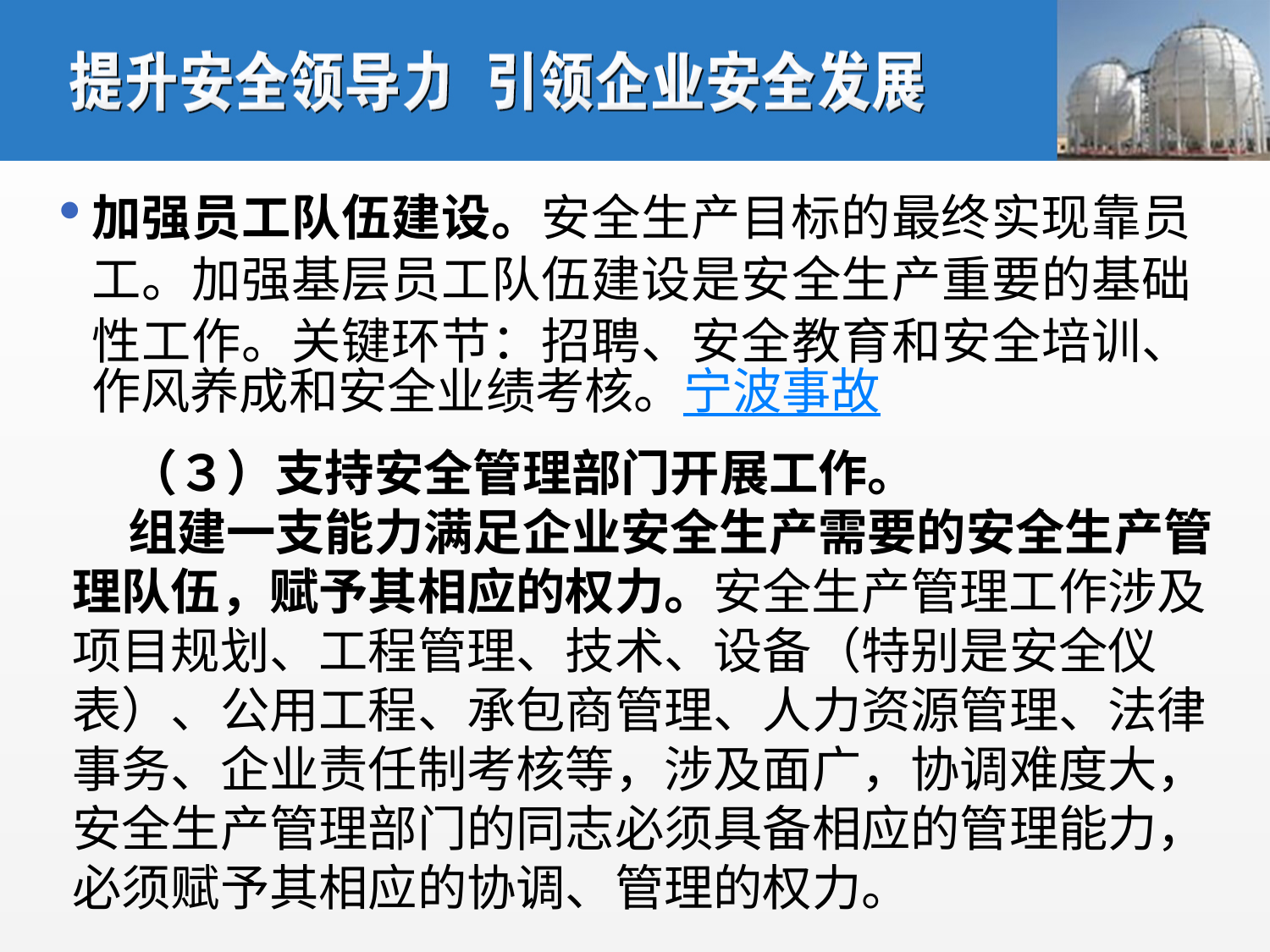

加强员工队伍建设。安全生产目标的最终实现靠员工。加强基层员工队伍建设是安全生产重要的基础性工作。关键环节：招聘、安全教育和安全培训、作风养成和安全业绩考核。宁波事故
（３）支持安全管理部门开展工作。
组建一支能力满足企业安全生产需要的安全生产管理队伍，赋予其相应的权力。安全生产管理工作涉及项目规划、工程管理、技术、设备（特别是安全仪表）、公用工程、承包商管理、人力资源管理、法律事务、企业责任制考核等，涉及面广，协调难度大，安全生产管理部门的同志必须具备相应的管理能力，必须赋予其相应的协调、管理的权力。